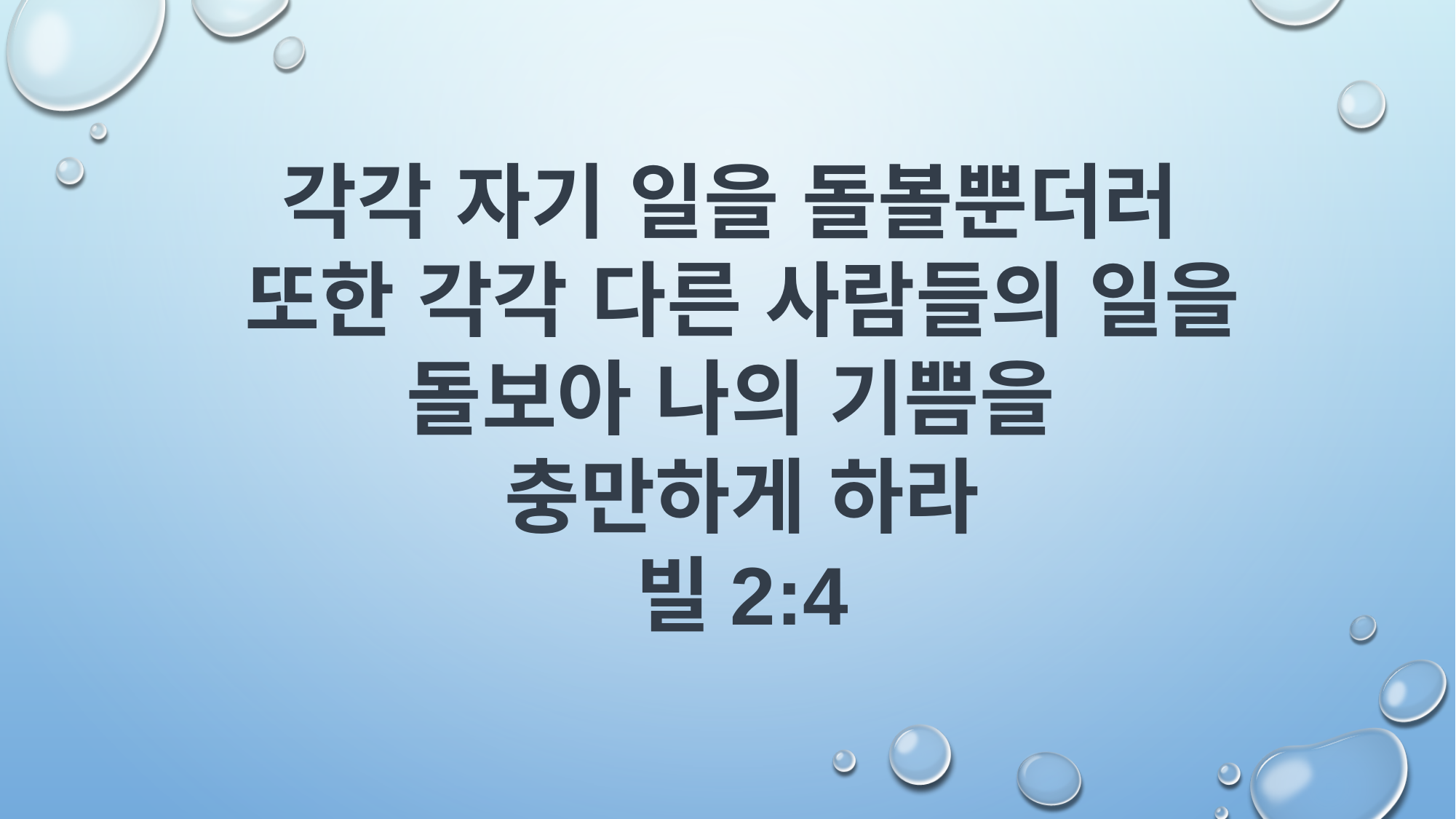

각각 자기 일을 돌볼뿐더러
또한 각각 다른 사람들의 일을 돌보아 나의 기쁨을
충만하게 하라
빌2:4